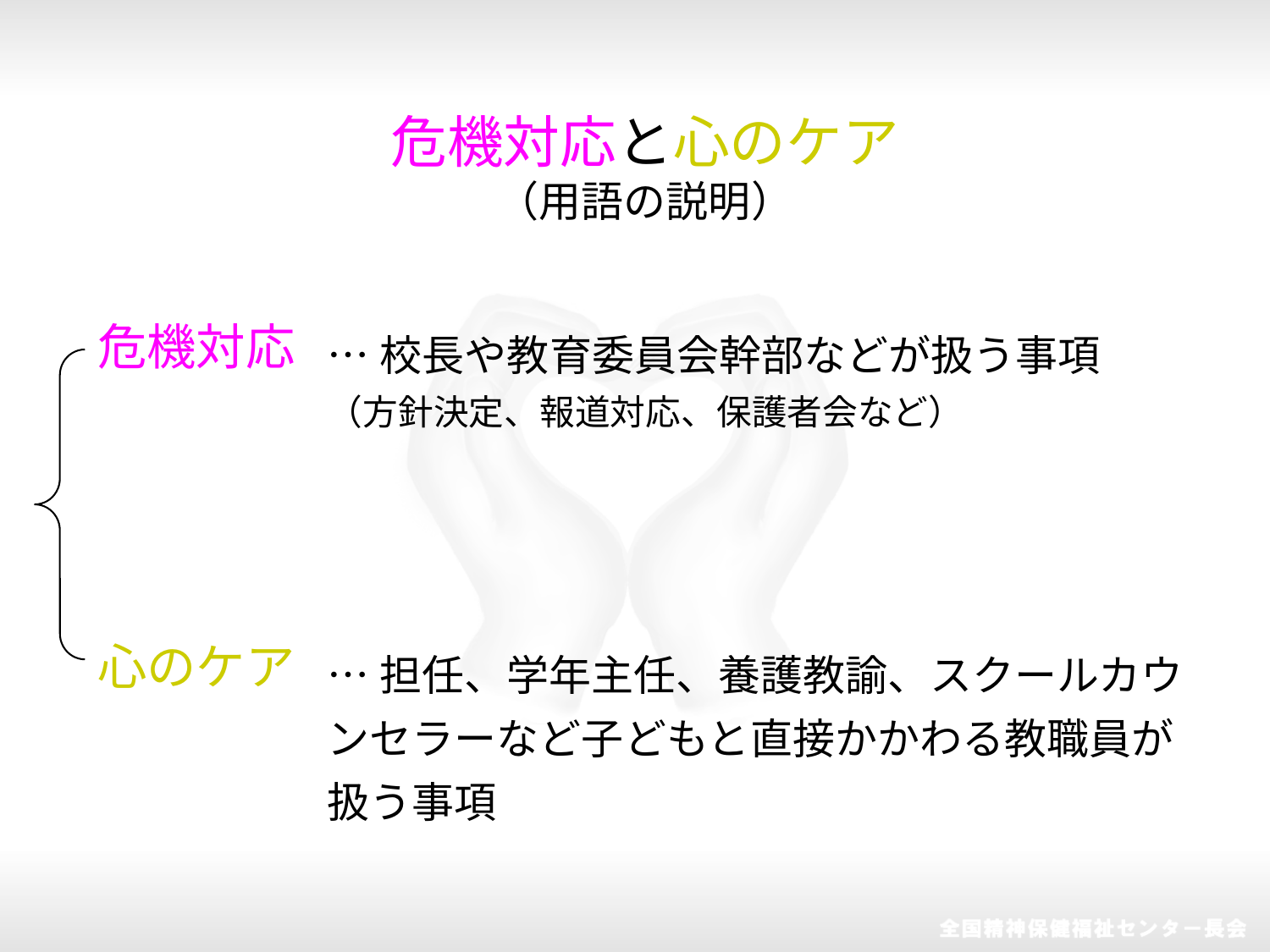

危機対応と心のケア
（用語の説明）
危機対応
…校長や教育委員会幹部などが扱う事項（方針決定、報道対応、保護者会など）

心のケア
…担任、学年主任、養護教諭、スクールカウンセラーなど子どもと直接かかわる教職員が扱う事項